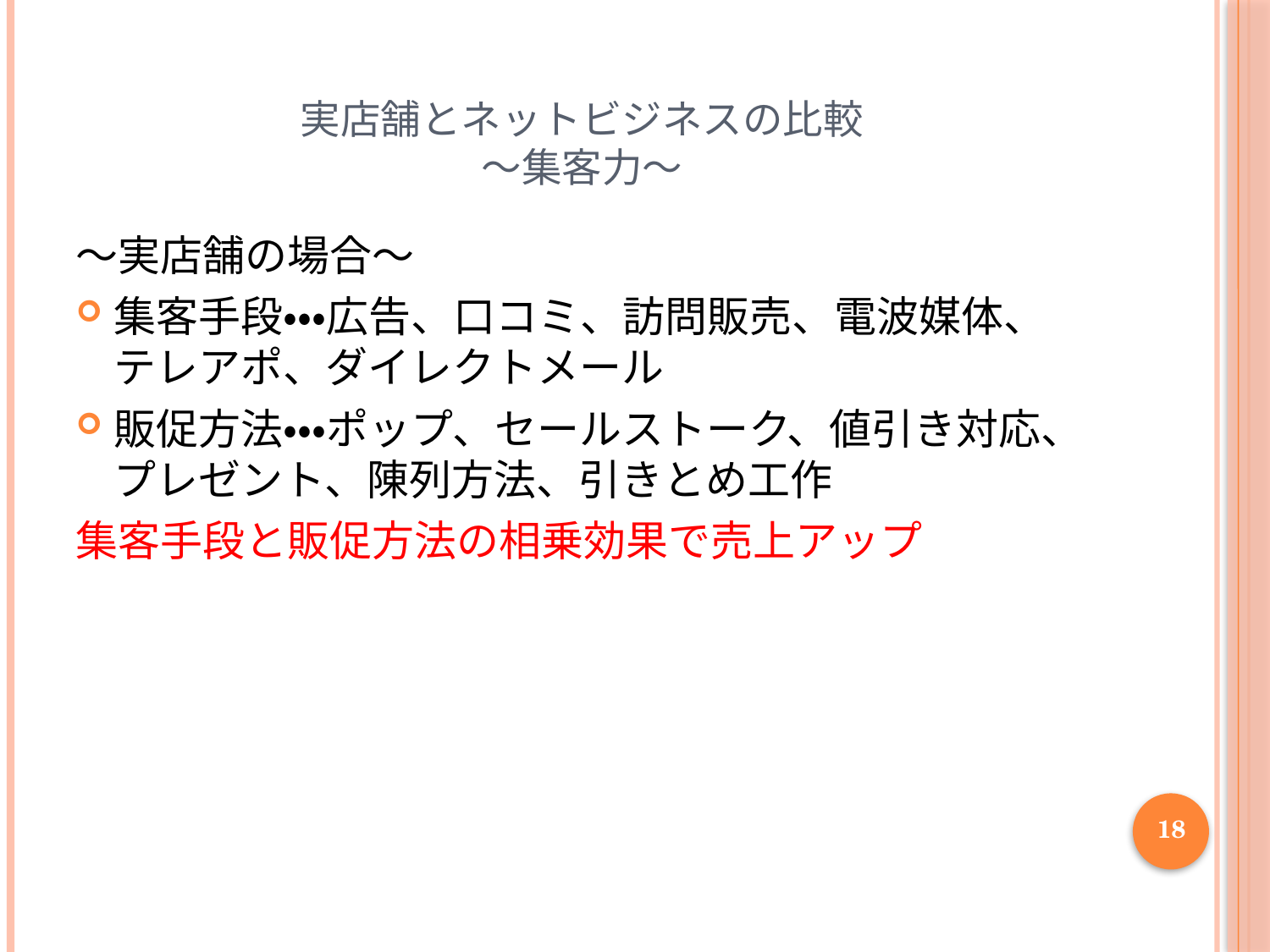

# 実店舗とネットビジネスの比較 ～集客力～
～実店舗の場合～
集客手段・・・広告、口コミ、訪問販売、電波媒体、テレアポ、ダイレクトメール
販促方法・・・ポップ、セールストーク、値引き対応、プレゼント、陳列方法、引きとめ工作
集客手段と販促方法の相乗効果で売上アップ
18